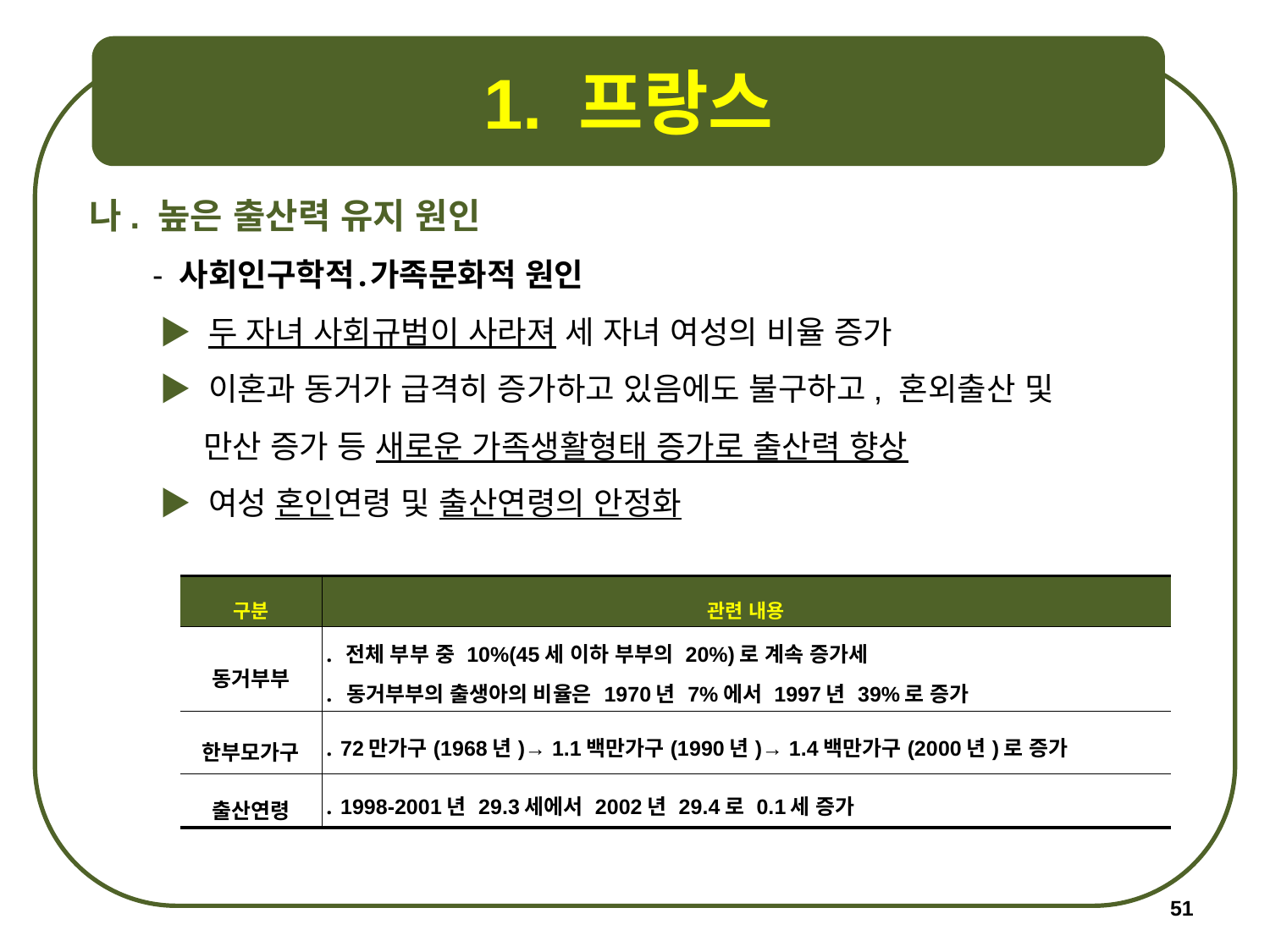

1. 프랑스

나. 높은 출산력 유지 원인
- 사회인구학적․가족문화적 원인
        ▶ 두 자녀 사회규범이 사라져 세 자녀 여성의 비율 증가
        ▶ 이혼과 동거가 급격히 증가하고 있음에도 불구하고, 혼외출산 및
            만산 증가 등 새로운 가족생활형태 증가로 출산력 향상
        ▶ 여성 혼인연령 및 출산연령의 안정화

 구분
관련 내용
| 구분 | 관련 내용 |
| --- | --- |
| 동거부부 | ․ 전체 부부 중 10%(45세 이하 부부의 20%)로 계속 증가세 ․ 동거부부의 출생아의 비율은 1970년 7%에서 1997년 39%로 증가 |
| 한부모가구 | ․ 72만가구(1968년)→ 1.1백만가구(1990년)→ 1.4백만가구(2000년)로 증가 |
| 출산연령 | ․ 1998-2001년 29.3세에서 2002년 29.4로 0.1세 증가 |
51